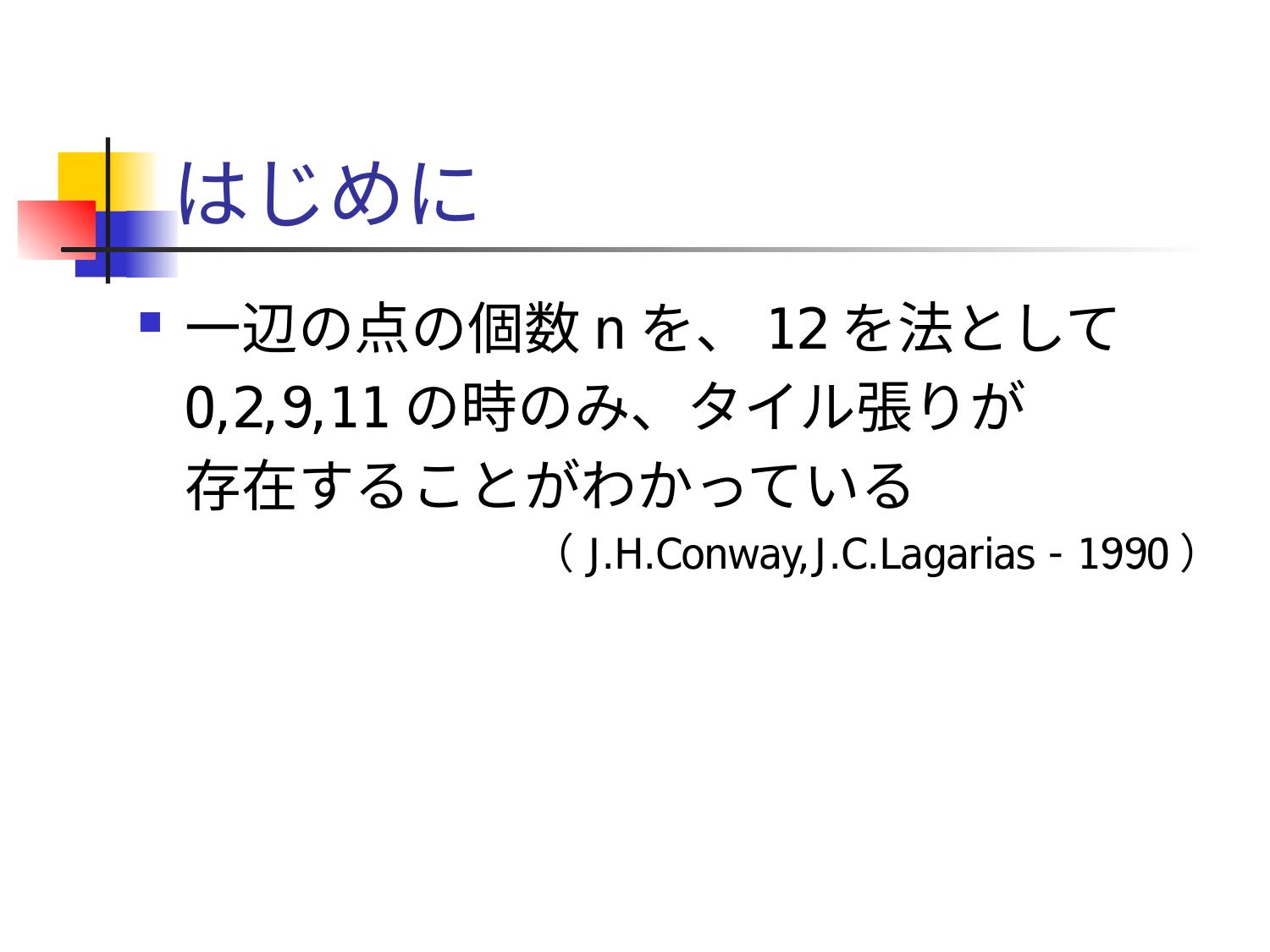

# はじめに
一辺の点の個数nを、12を法として
	0,2,9,11の時のみ、タイル張りが
	存在することがわかっている
（J.H.Conway,J.C.Lagarias - 1990）